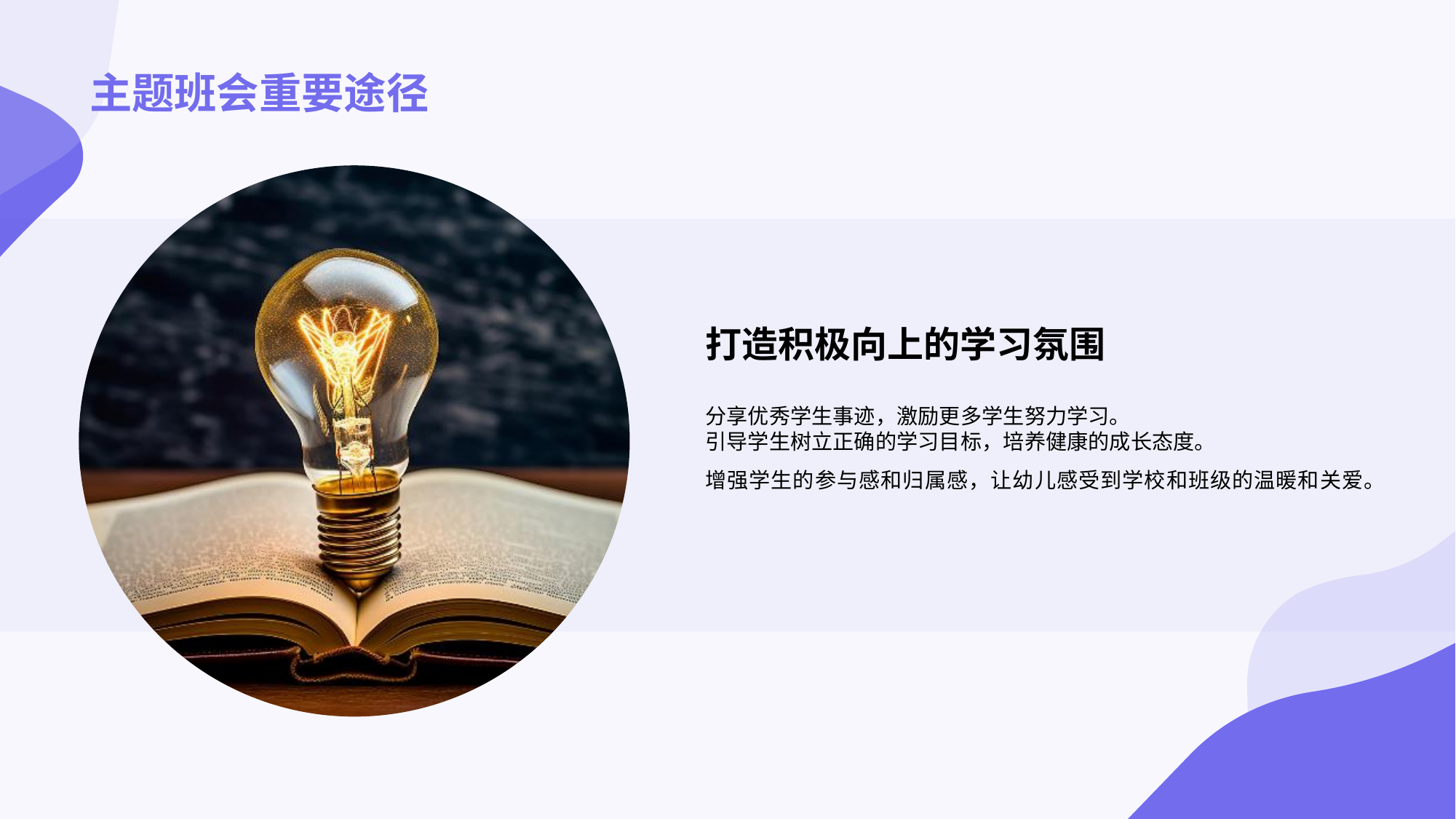

# 主题班会重要途径

打造积极向上的学习氛围
分享优秀学生事迹，激励更多学生努力学习。
引导学生树立正确的学习目标，培养健康的成长态度。
增强学生的参与感和归属感，让幼儿感受到学校和班级的温暖和关爱。